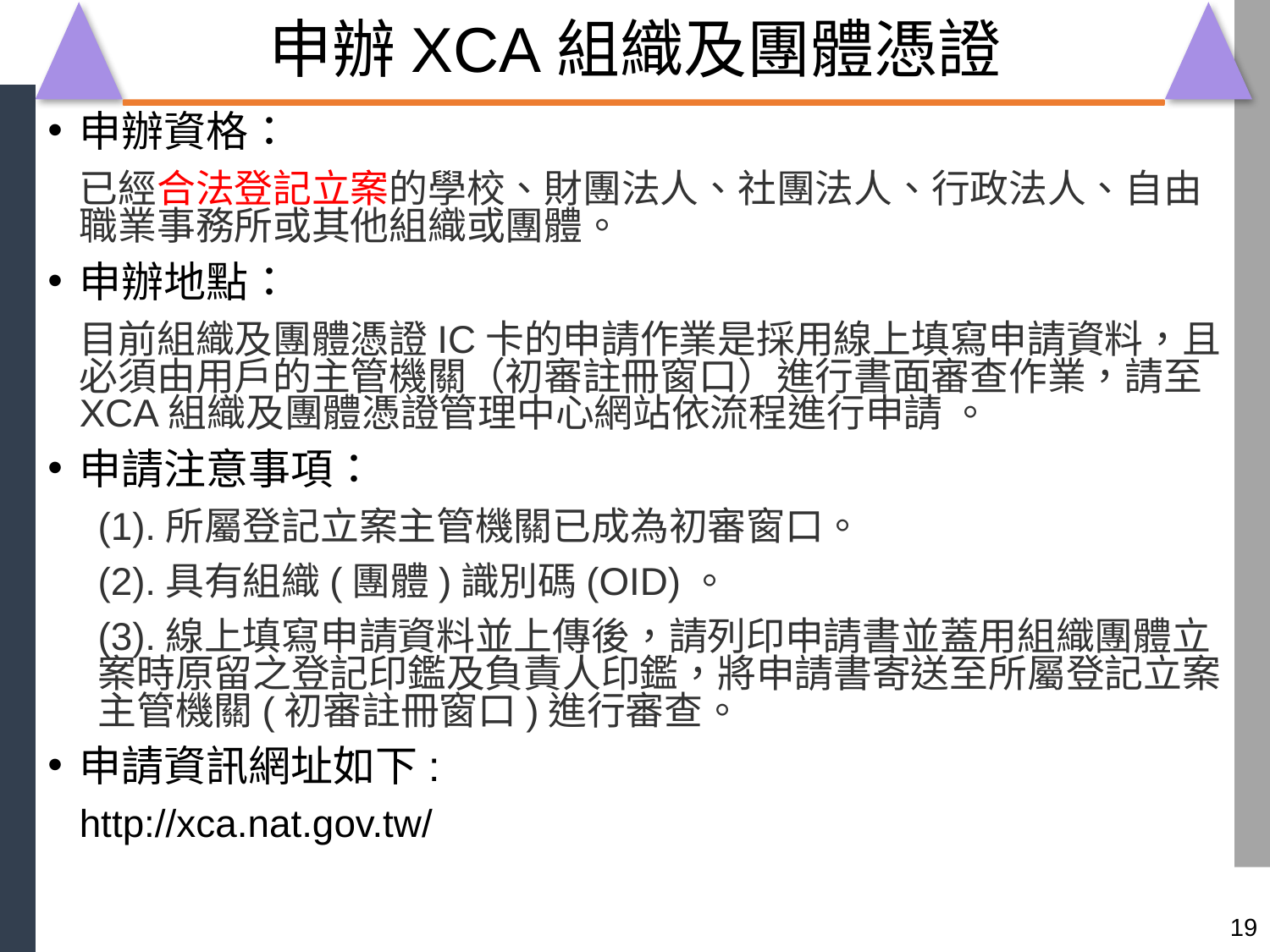

# 申辦XCA組織及團體憑證
申辦資格：
	已經合法登記立案的學校、財團法人、社團法人、行政法人、自由職業事務所或其他組織或團體。
申辦地點：
	目前組織及團體憑證IC卡的申請作業是採用線上填寫申請資料，且必須由用戶的主管機關（初審註冊窗口）進行書面審查作業，請至XCA組織及團體憑證管理中心網站依流程進行申請 。
申請注意事項：
(1).所屬登記立案主管機關已成為初審窗口。
(2).具有組織(團體)識別碼(OID)。
(3).線上填寫申請資料並上傳後，請列印申請書並蓋用組織團體立案時原留之登記印鑑及負責人印鑑，將申請書寄送至所屬登記立案主管機關(初審註冊窗口)進行審查。
申請資訊網址如下:
	http://xca.nat.gov.tw/